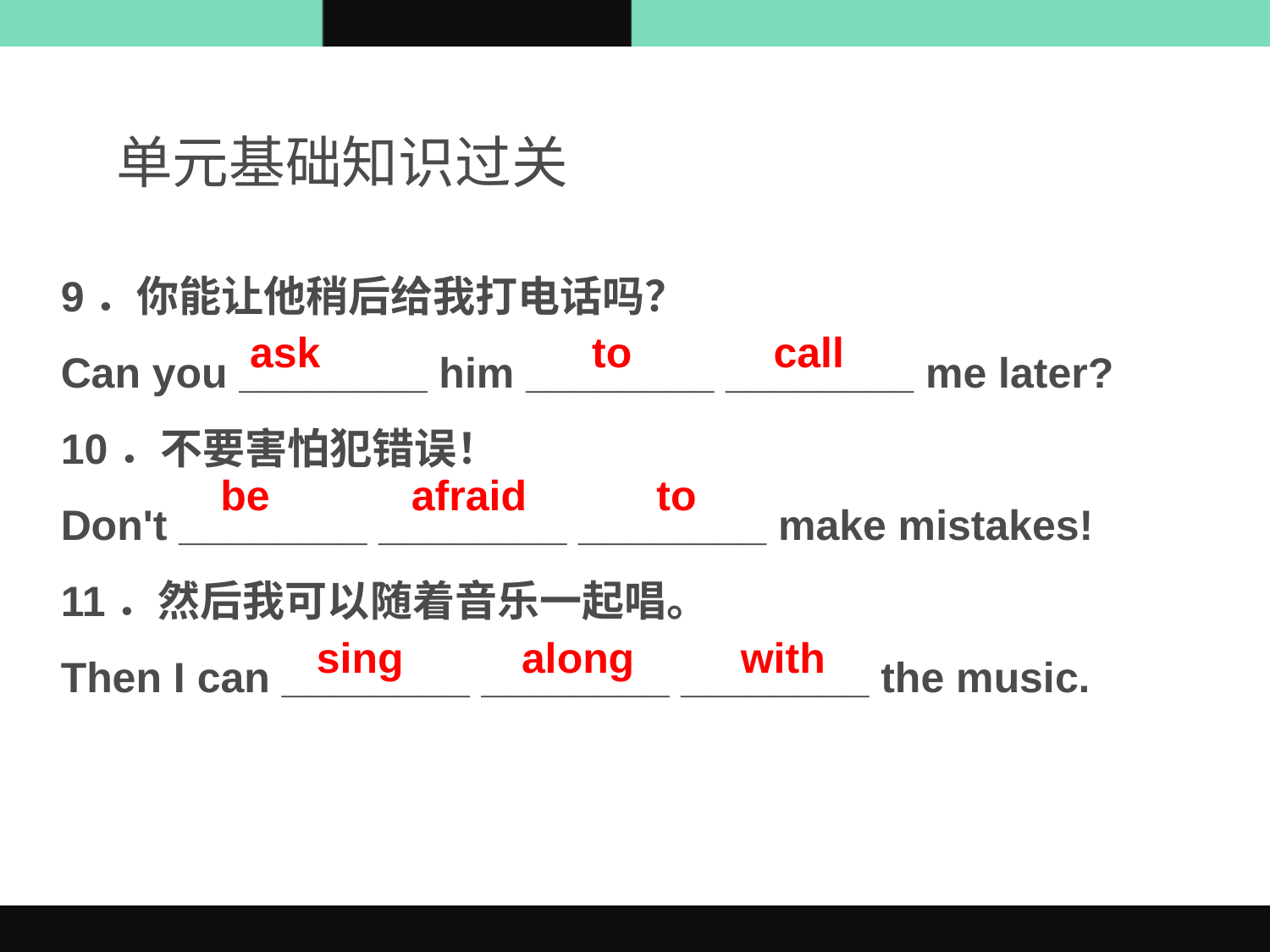

单元基础知识过关
9．你能让他稍后给我打电话吗？
Can you ________ him ________ ________ me later?
10．不要害怕犯错误！
Don't ________ ________ ________ make mistakes!
11．然后我可以随着音乐一起唱。
Then I can ________ ________ ________ the music.
ask                       to            call
be            afraid           to
sing          along         with